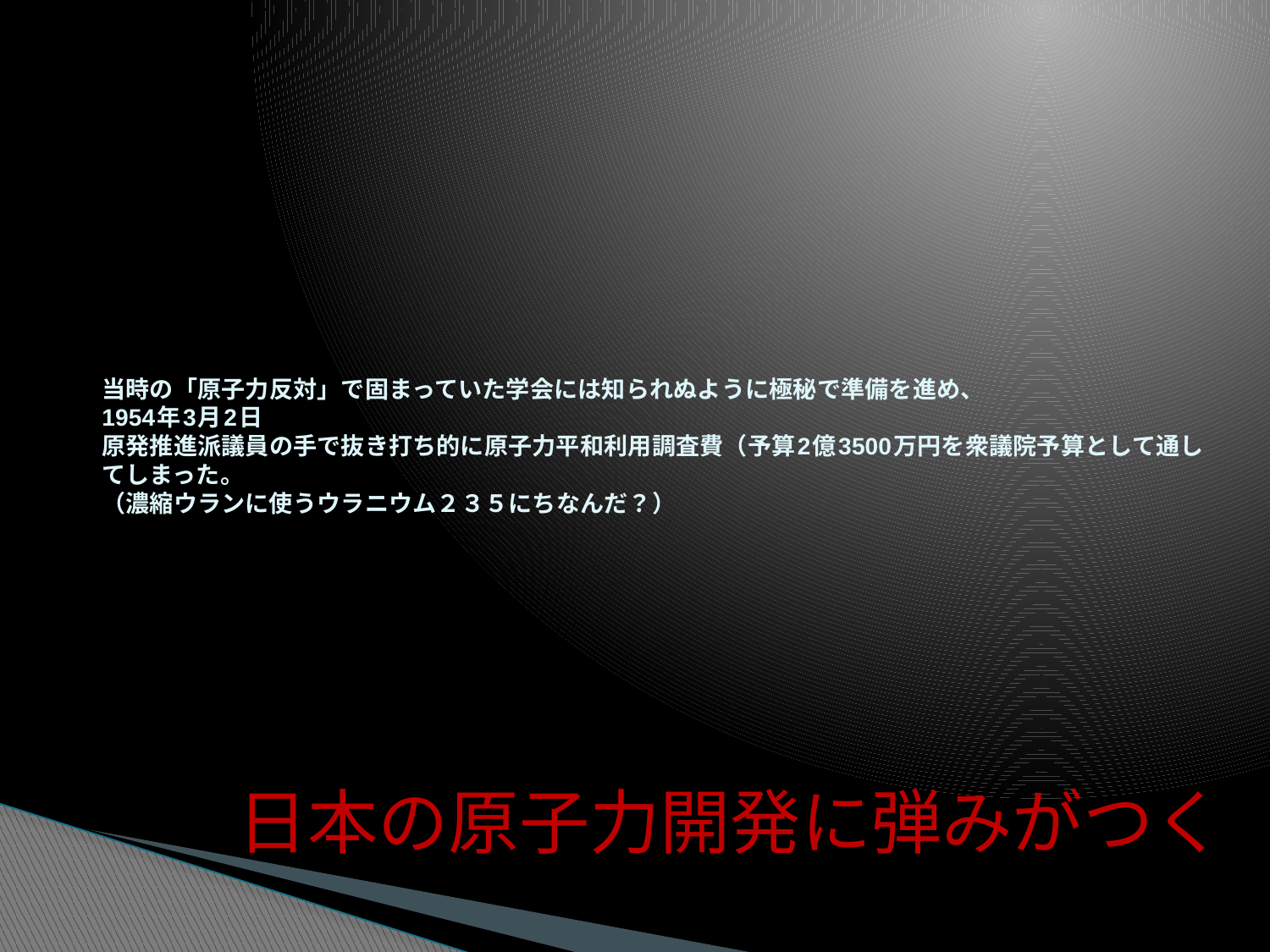

# 当時の「原子力反対」で固まっていた学会には知られぬように極秘で準備を進め、 1954年3月2日 原発推進派議員の手で抜き打ち的に原子力平和利用調査費（予算2億3500万円を衆議院予算として通してしまった。 （濃縮ウランに使うウラニウム２３５にちなんだ？）
日本の原子力開発に弾みがつく